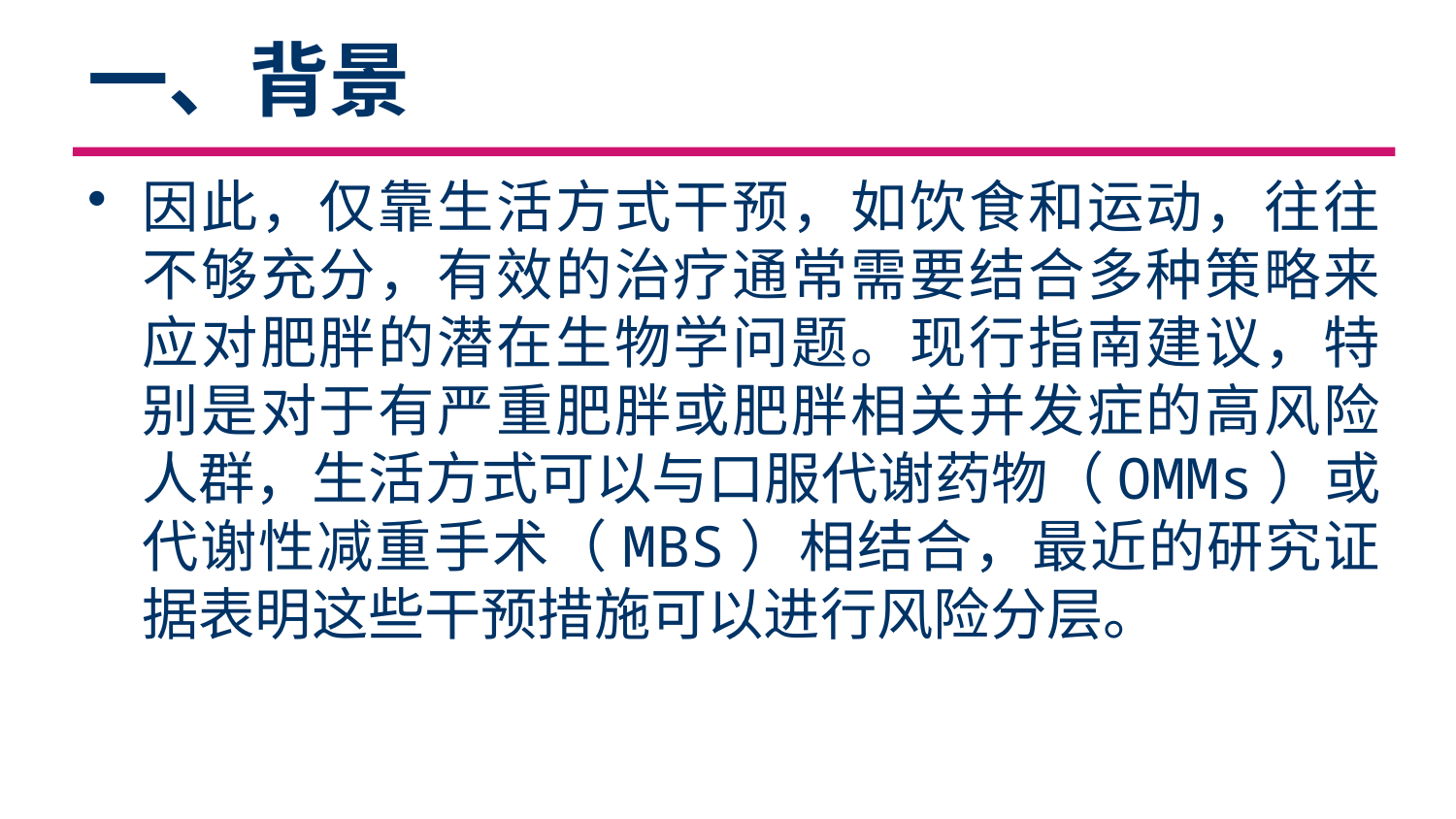

# 一、背景

因此，仅靠生活方式干预，如饮食和运动，往往不够充分，有效的治疗通常需要结合多种策略来应对肥胖的潜在生物学问题。现行指南建议，特别是对于有严重肥胖或肥胖相关并发症的高风险人群，生活方式可以与口服代谢药物（OMMs）或代谢性减重手术（MBS）相结合，最近的研究证据表明这些干预措施可以进行风险分层。